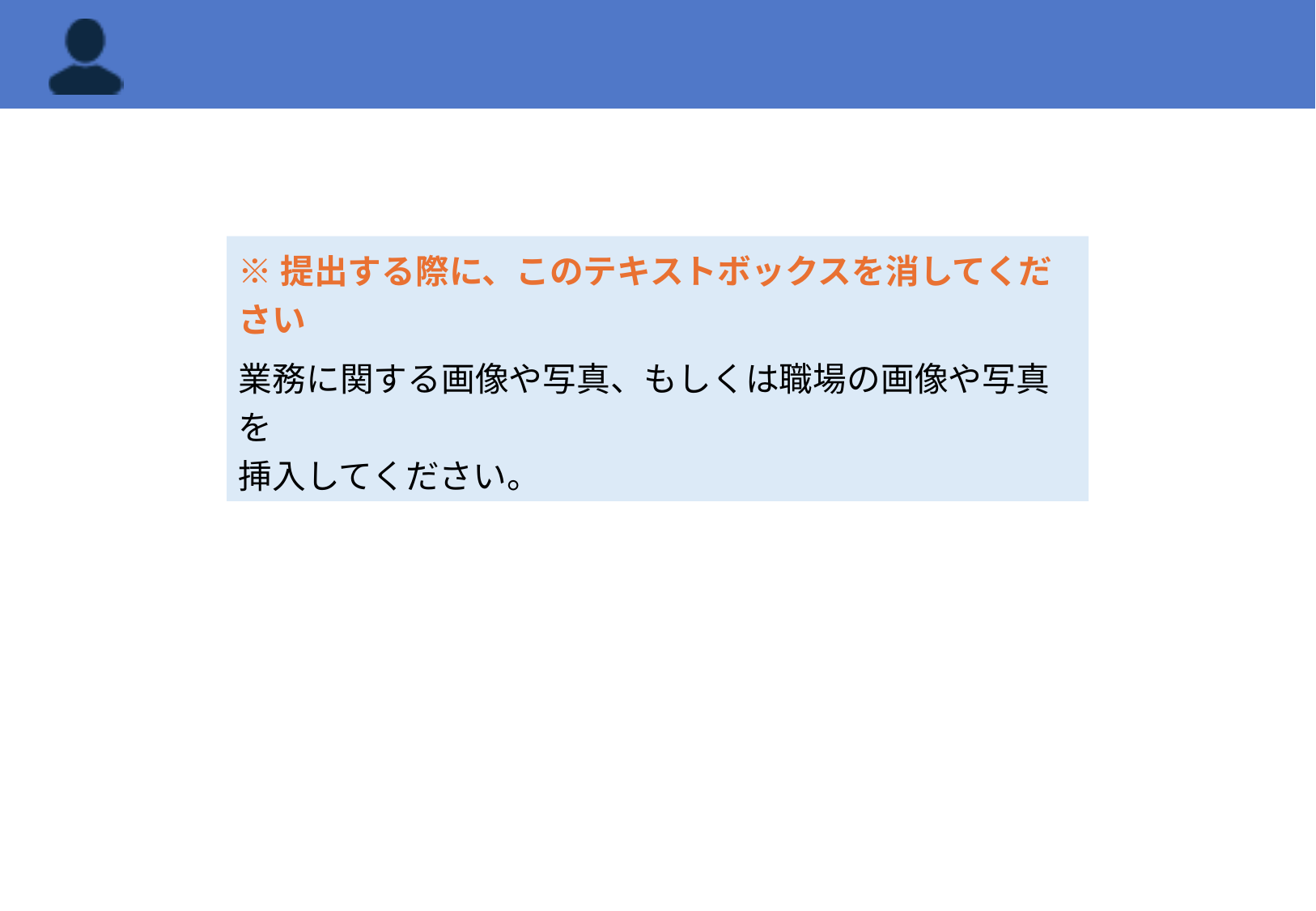

※提出する際に、このテキストボックスを消してください
業務に関する画像や写真、もしくは職場の画像や写真を
挿入してください。